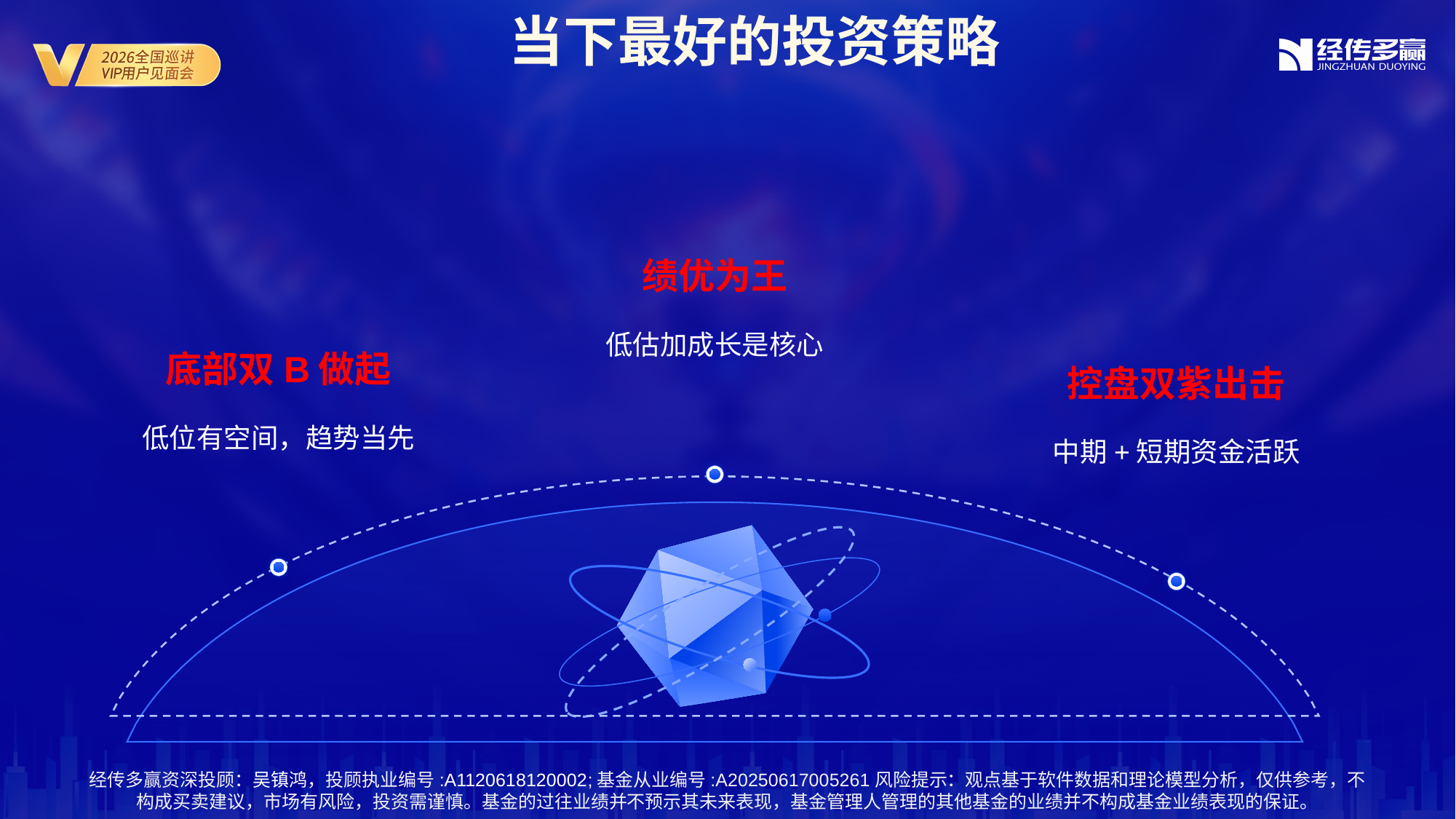

当下最好的投资策略
绩优为王
低估加成长是核心
底部双B做起
控盘双紫出击
低位有空间，趋势当先
中期+短期资金活跃

经传多赢资深投顾：吴镇鸿，投顾执业编号:A1120618120002;基金从业编号:A20250617005261风险提示：观点基于软件数据和理论模型分析，仅供参考，不构成买卖建议，市场有风险，投资需谨慎。基金的过往业绩并不预示其未来表现，基金管理人管理的其他基金的业绩并不构成基金业绩表现的保证。